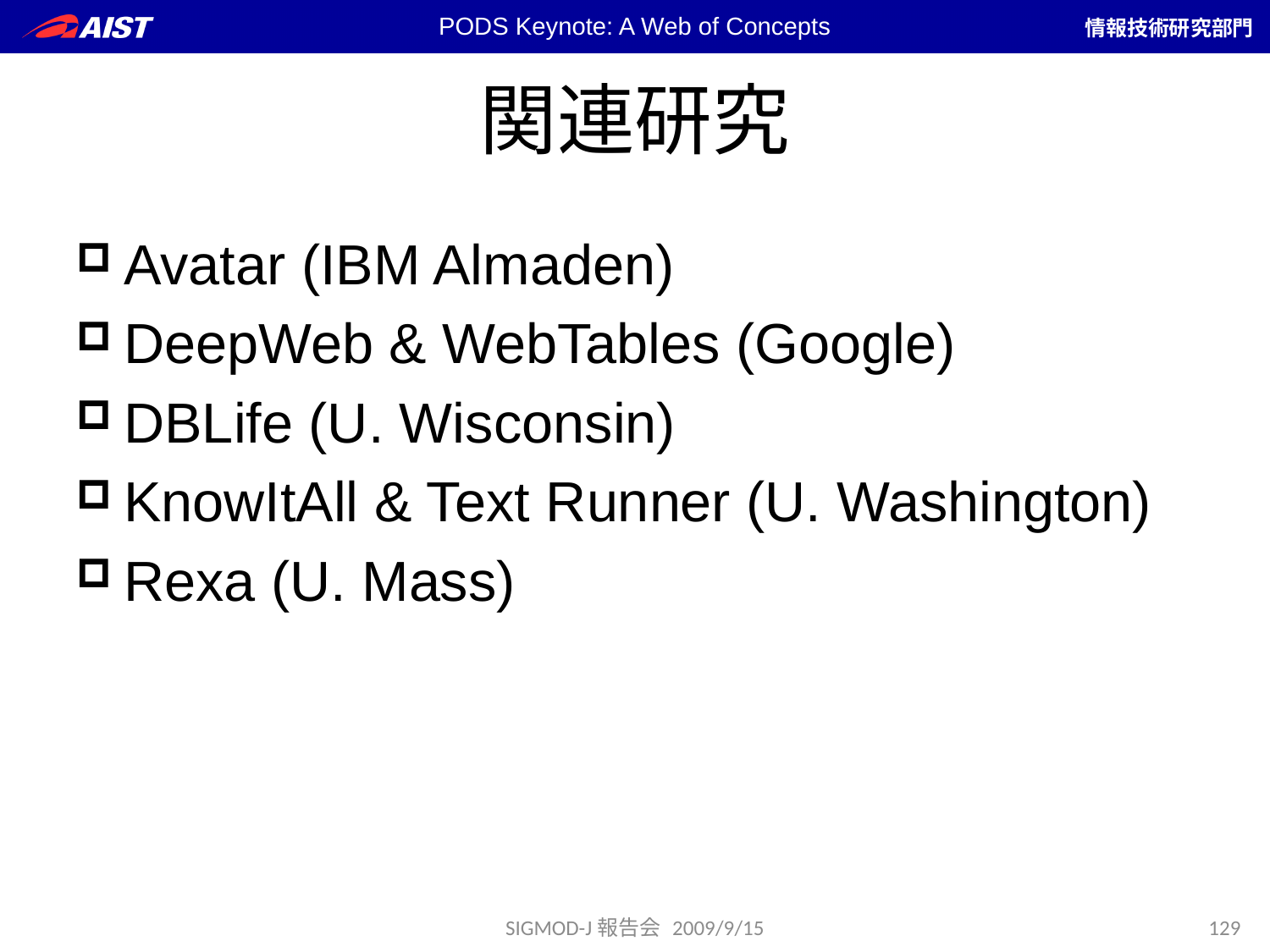

PODS Keynote: A Web of Concepts
# 関連研究
Avatar (IBM Almaden)
DeepWeb & WebTables (Google)
DBLife (U. Wisconsin)
KnowItAll & Text Runner (U. Washington)
Rexa (U. Mass)

SIGMOD-J報告会 2009/9/15
129